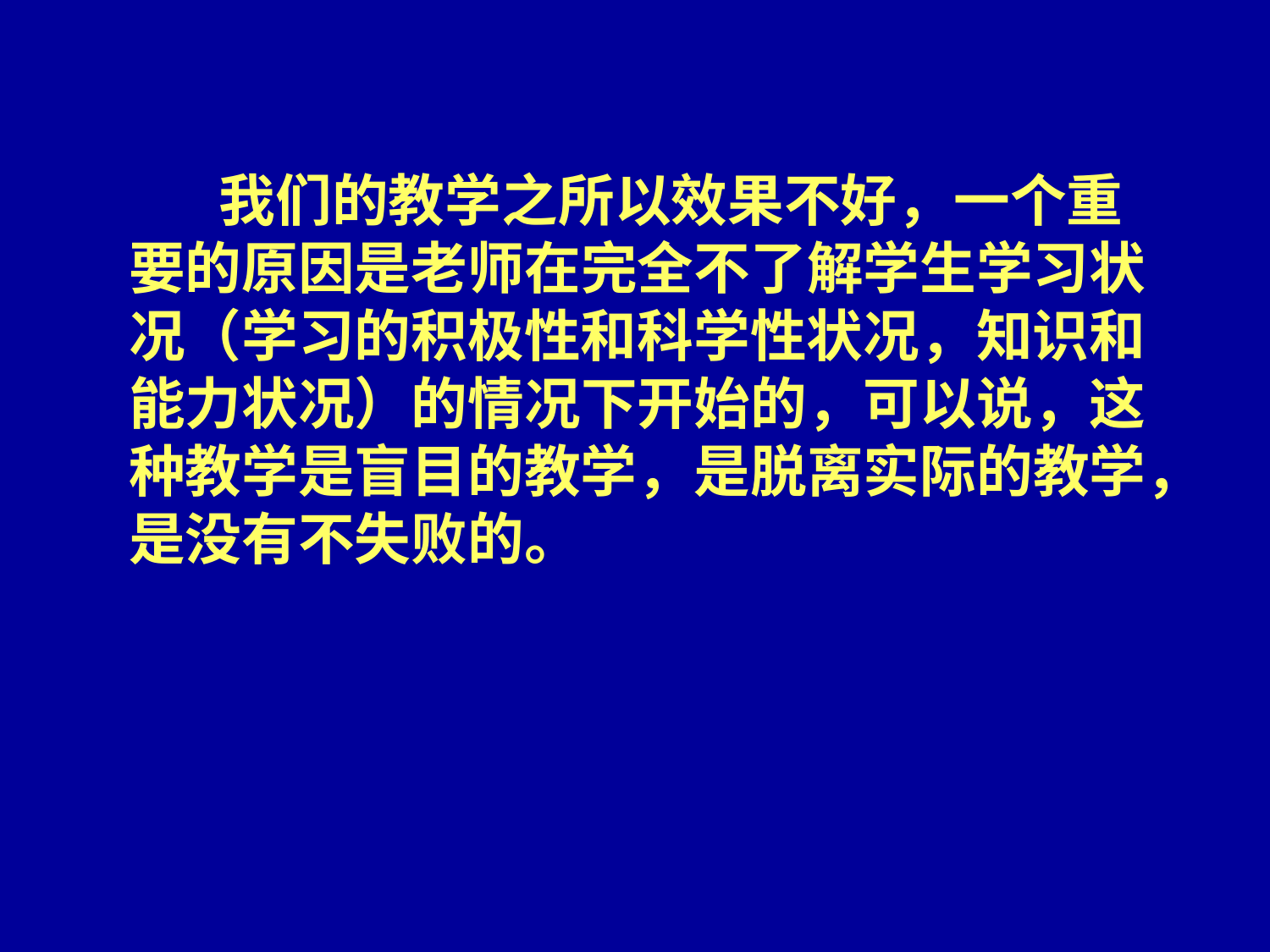

我们的教学之所以效果不好，一个重要的原因是老师在完全不了解学生学习状况（学习的积极性和科学性状况，知识和能力状况）的情况下开始的，可以说，这种教学是盲目的教学，是脱离实际的教学，是没有不失败的。